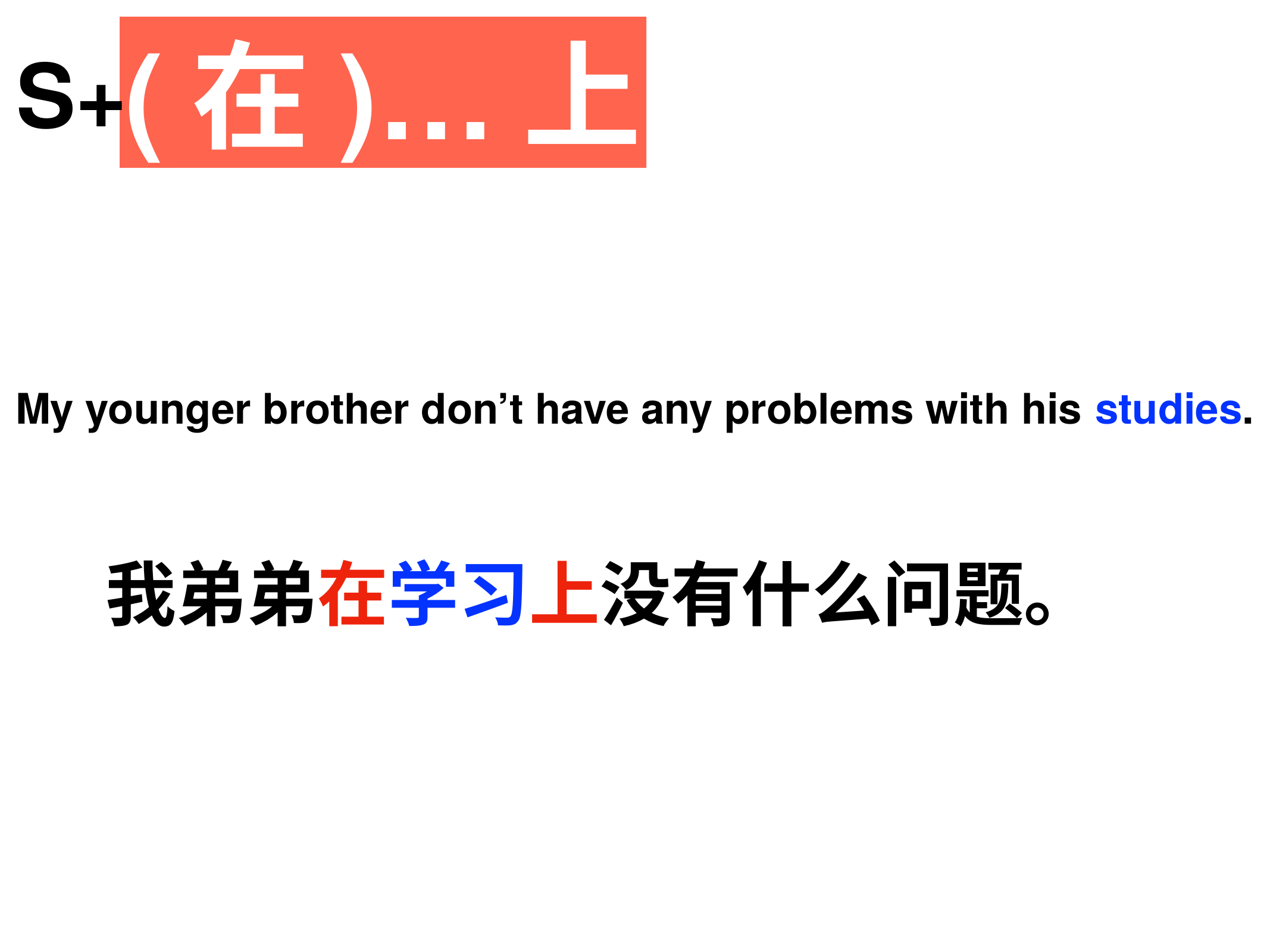

(在)…上
S+
My younger brother don’t have any problems with his studies.
我弟弟在学习上没有什么问题。